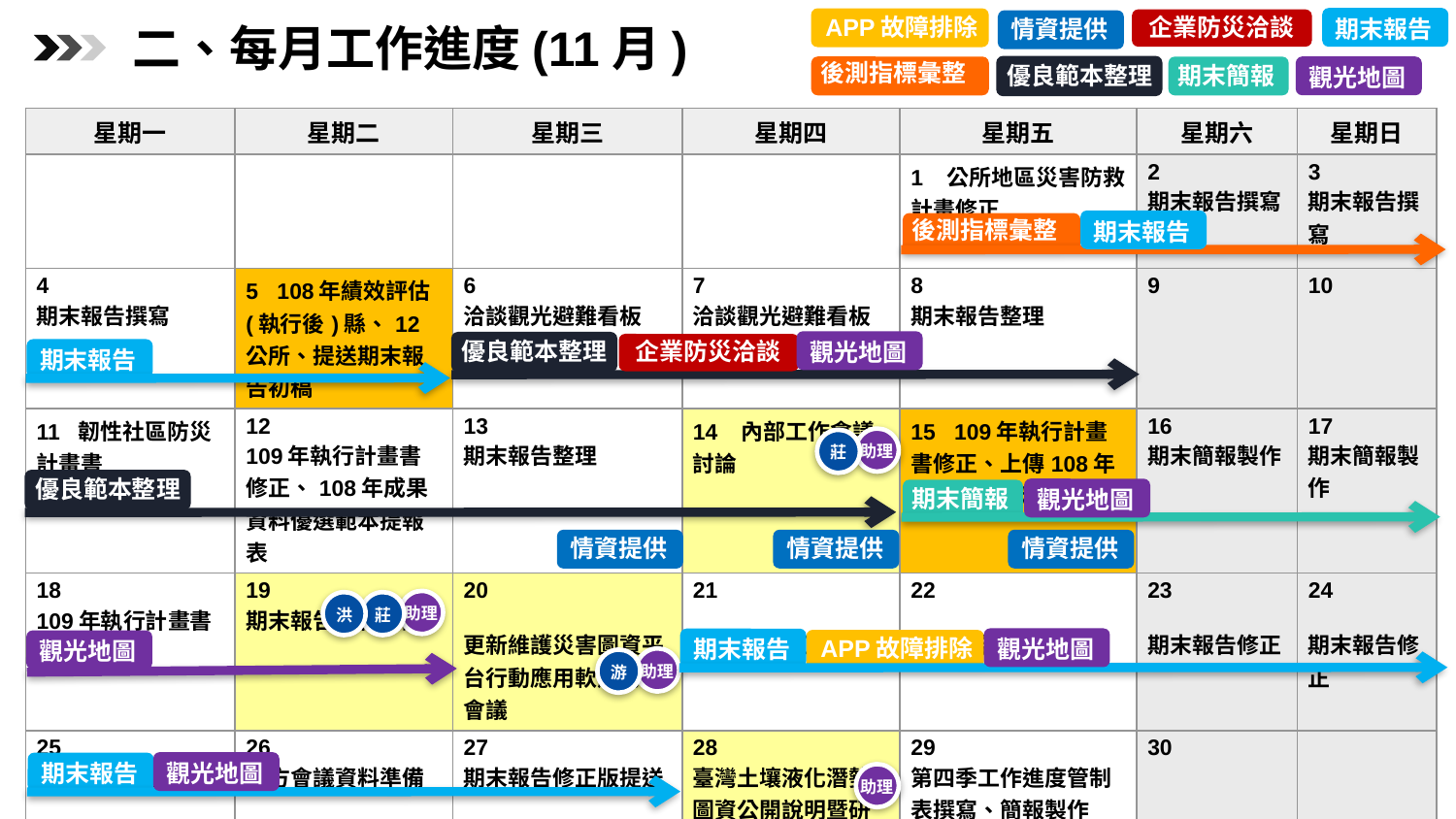

APP故障排除

企業防災洽談

情資提供

期末報告

二、每月工作進度(11月)

後測指標彙整

期末簡報

優良範本整理

觀光地圖

| 星期一 | 星期二 | 星期三 | 星期四 | 星期五 | 星期六 | 星期日 |
| --- | --- | --- | --- | --- | --- | --- |
|  |  |  |  | 1 公所地區災害防救計畫修正 | 2 期末報告撰寫 | 3 期末報告撰寫 |
| 4 期末報告撰寫 | 5 108年績效評估(執行後)縣、12公所、提送期末報告初稿 | 6 洽談觀光避難看板 | 7 洽談觀光避難看板 | 8 期末報告整理 | 9 | 10 |
| 11 韌性社區防災計畫書 | 12 109年執行計畫書修正、108年成果資料優選範本提報表 | 13 期末報告整理 | 14 內部工作會議討論 | 15 109年執行計畫書修正、上傳108年優良範本資料 | 16 期末簡報製作 | 17 期末簡報製作 |
| 18 109年執行計畫書修正 | 19 期末報告簡報會議 | 20 更新維護災害圖資平台行動應用軟體討論會議 | 21 期末報告修正 | 22 期末報告修正 | 23 期末報告修正 | 24 期末報告修正 |
| 25 期末報告修正 | 26 四方會議資料準備 | 27 期末報告修正版提送 | 28 臺灣土壤液化潛勢圖資公開說明暨研討會 | 29 第四季工作進度管制表撰寫、簡報製作 觀光防災地圖修正 | 30 |  |
後測指標彙整

期末報告

優良範本整理

企業防災洽談

觀光地圖

期末報告

助理

莊
優良範本整理

期末簡報

觀光地圖

情資提供

情資提供

情資提供

助理

洪

莊
APP故障排除

觀光地圖

期末報告

觀光地圖

助理

游
觀光地圖

期末報告

5

助理